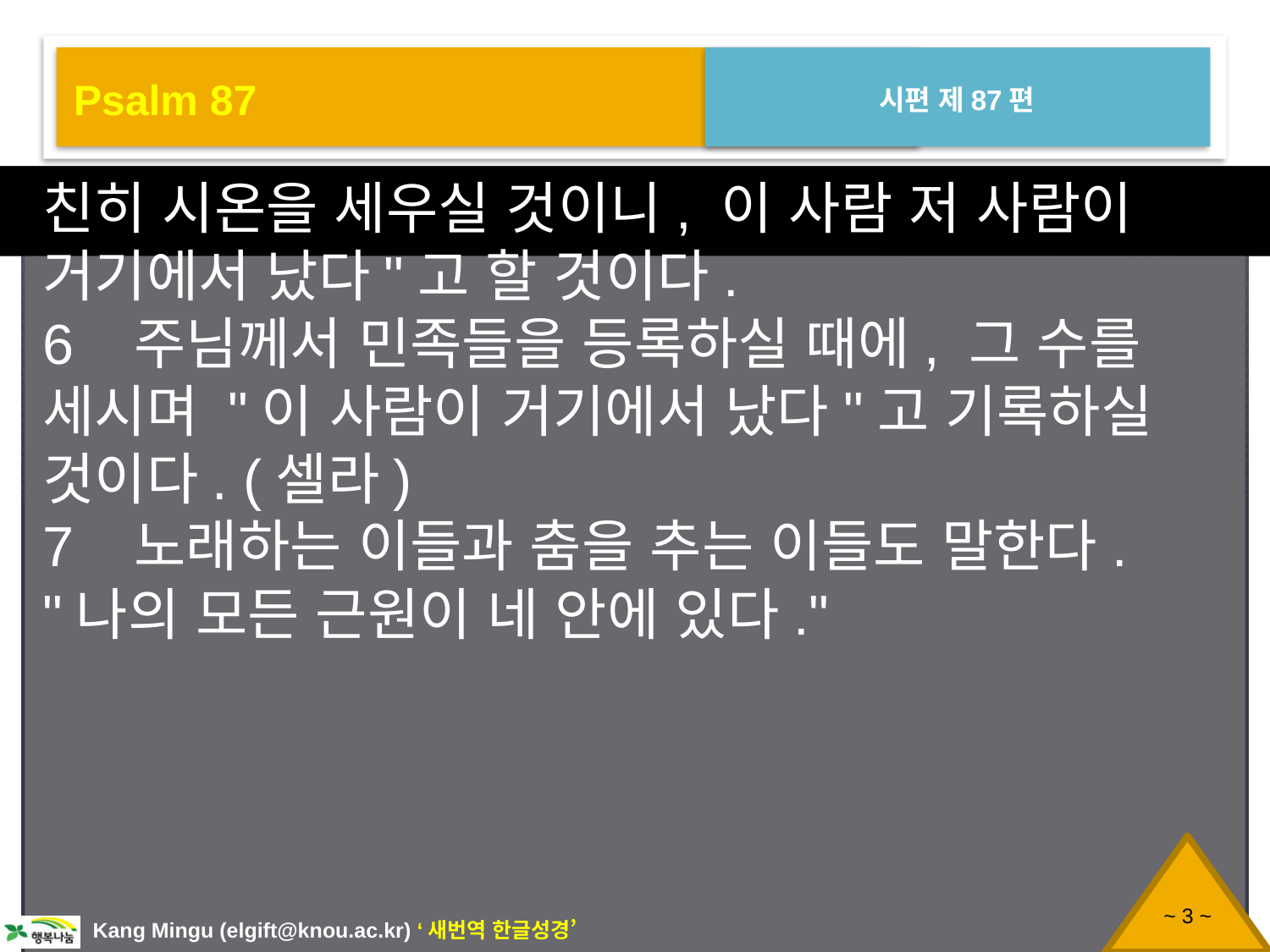

Psalm 87
시편 제87편
친히 시온을 세우실 것이니, 이 사람 저 사람이 거기에서 났다"고 할 것이다.
6   주님께서 민족들을 등록하실 때에, 그 수를 세시며 "이 사람이 거기에서 났다"고 기록하실 것이다. (셀라)
7   노래하는 이들과 춤을 추는 이들도 말한다. "나의 모든 근원이 네 안에 있다."